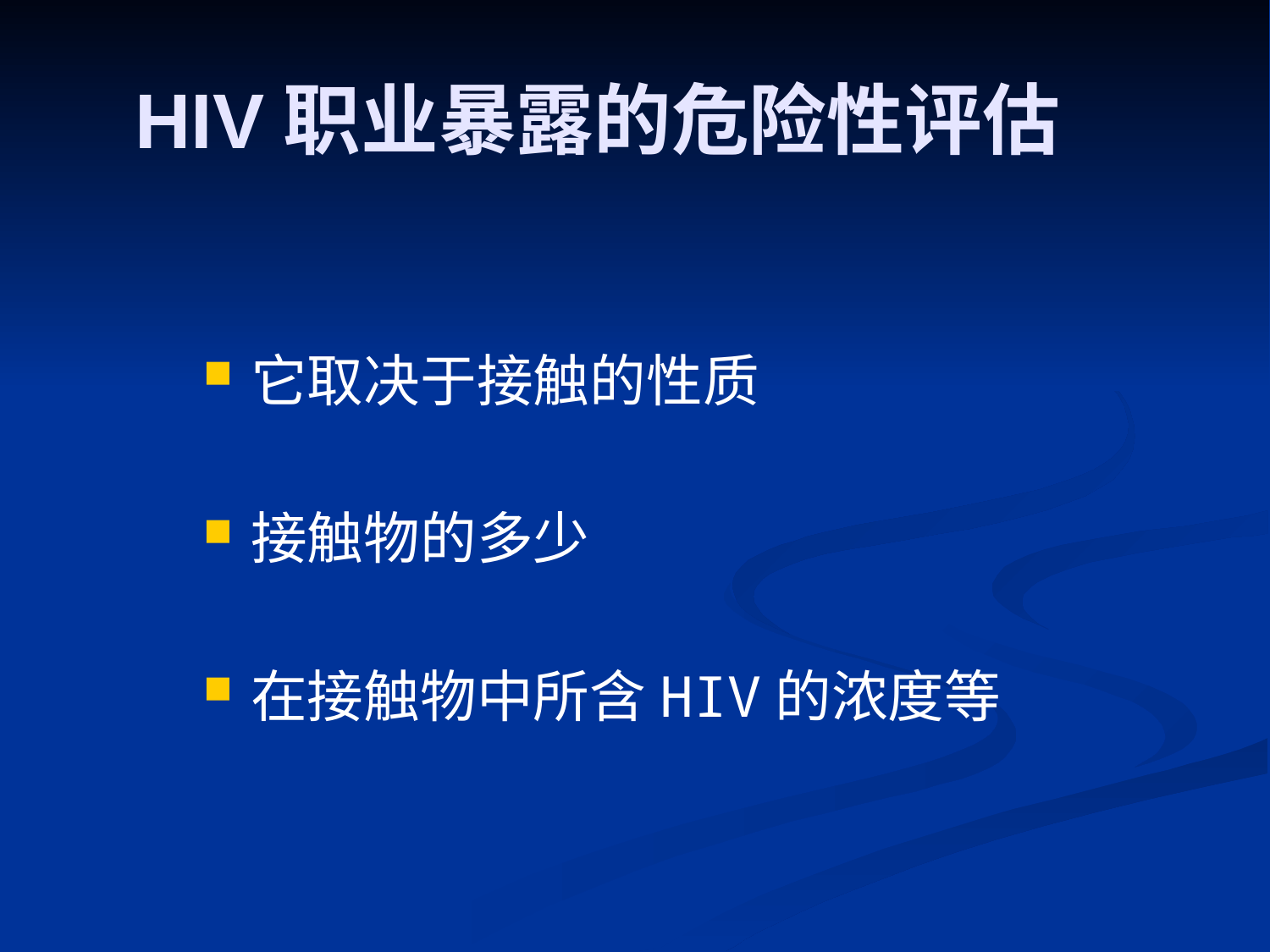

# HIV职业暴露的危险性评估
它取决于接触的性质

接触物的多少

在接触物中所含HIV的浓度等